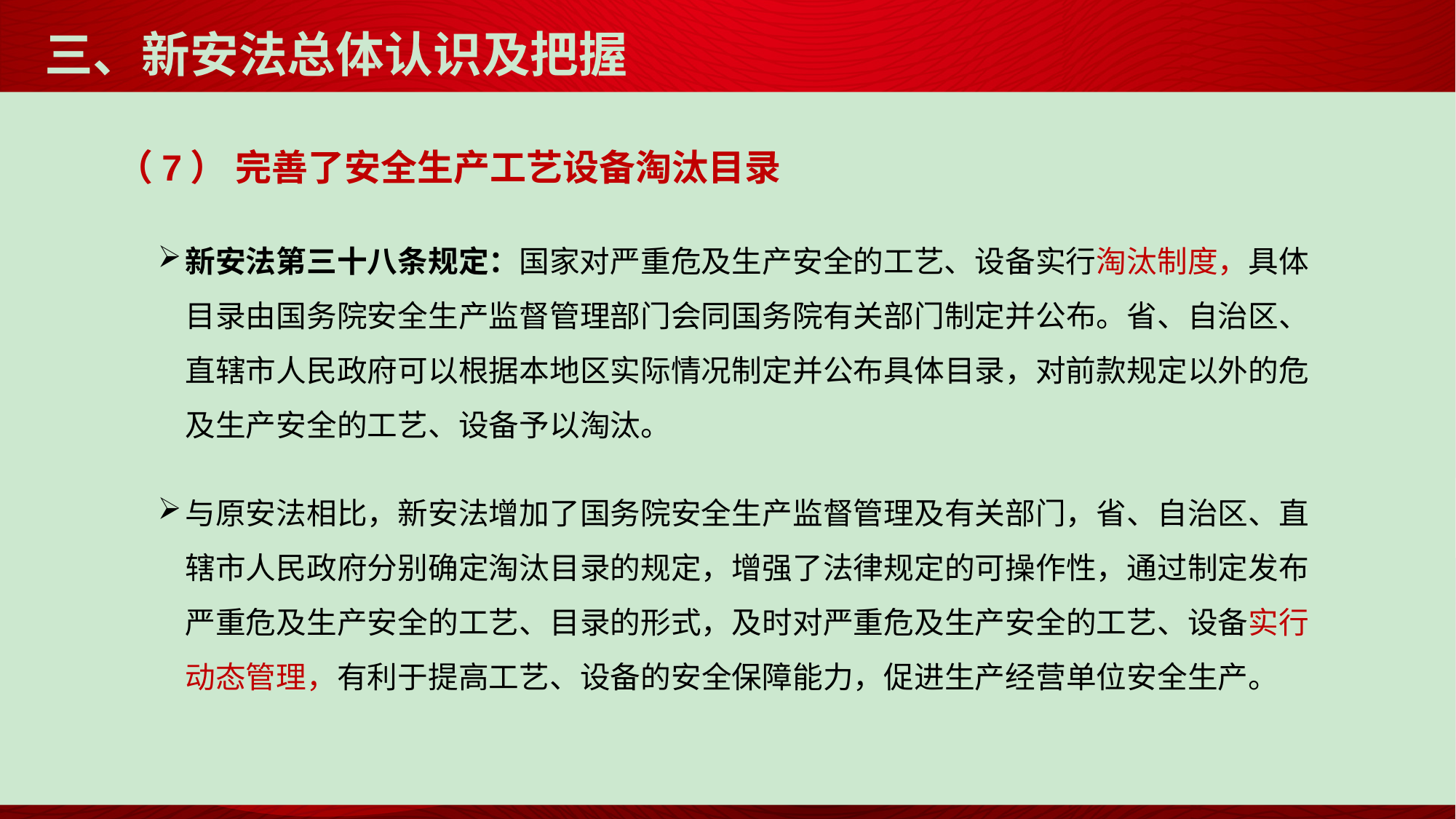

# 三、新安法总体认识及把握
（7） 完善了安全生产工艺设备淘汰目录
新安法第三十八条规定：国家对严重危及生产安全的工艺、设备实行淘汰制度，具体目录由国务院安全生产监督管理部门会同国务院有关部门制定并公布。省、自治区、直辖市人民政府可以根据本地区实际情况制定并公布具体目录，对前款规定以外的危及生产安全的工艺、设备予以淘汰。
与原安法相比，新安法增加了国务院安全生产监督管理及有关部门，省、自治区、直辖市人民政府分别确定淘汰目录的规定，增强了法律规定的可操作性，通过制定发布严重危及生产安全的工艺、目录的形式，及时对严重危及生产安全的工艺、设备实行动态管理，有利于提高工艺、设备的安全保障能力，促进生产经营单位安全生产。